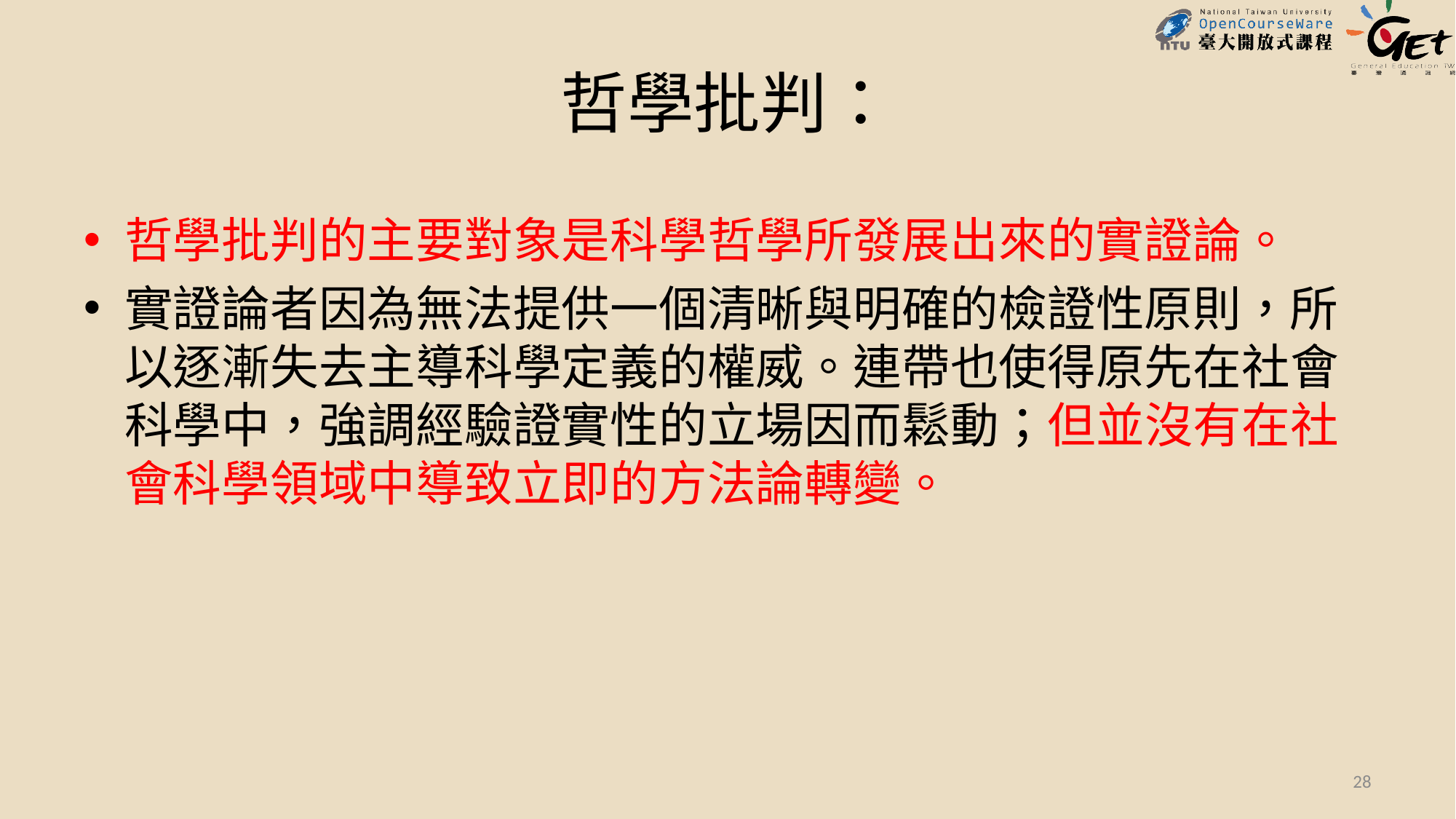

# 哲學批判：
哲學批判的主要對象是科學哲學所發展出來的實證論。
實證論者因為無法提供一個清晰與明確的檢證性原則，所以逐漸失去主導科學定義的權威。連帶也使得原先在社會科學中，強調經驗證實性的立場因而鬆動；但並沒有在社會科學領域中導致立即的方法論轉變。
28